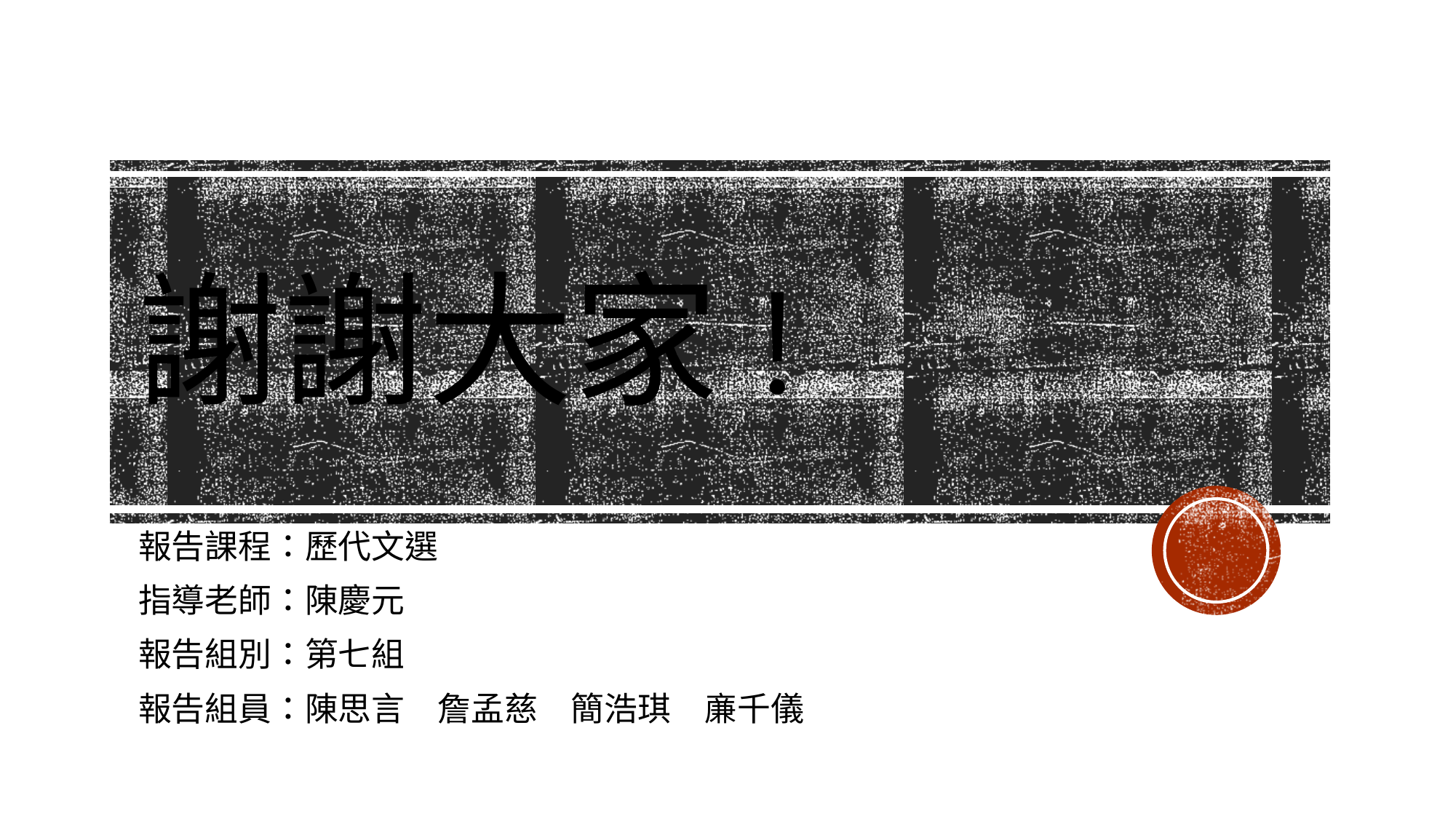

# 謝謝大家!
報告課程：歷代文選
指導老師：陳慶元
報告組別：第七組
報告組員：陳思言　詹孟慈　簡浩琪　亷千儀